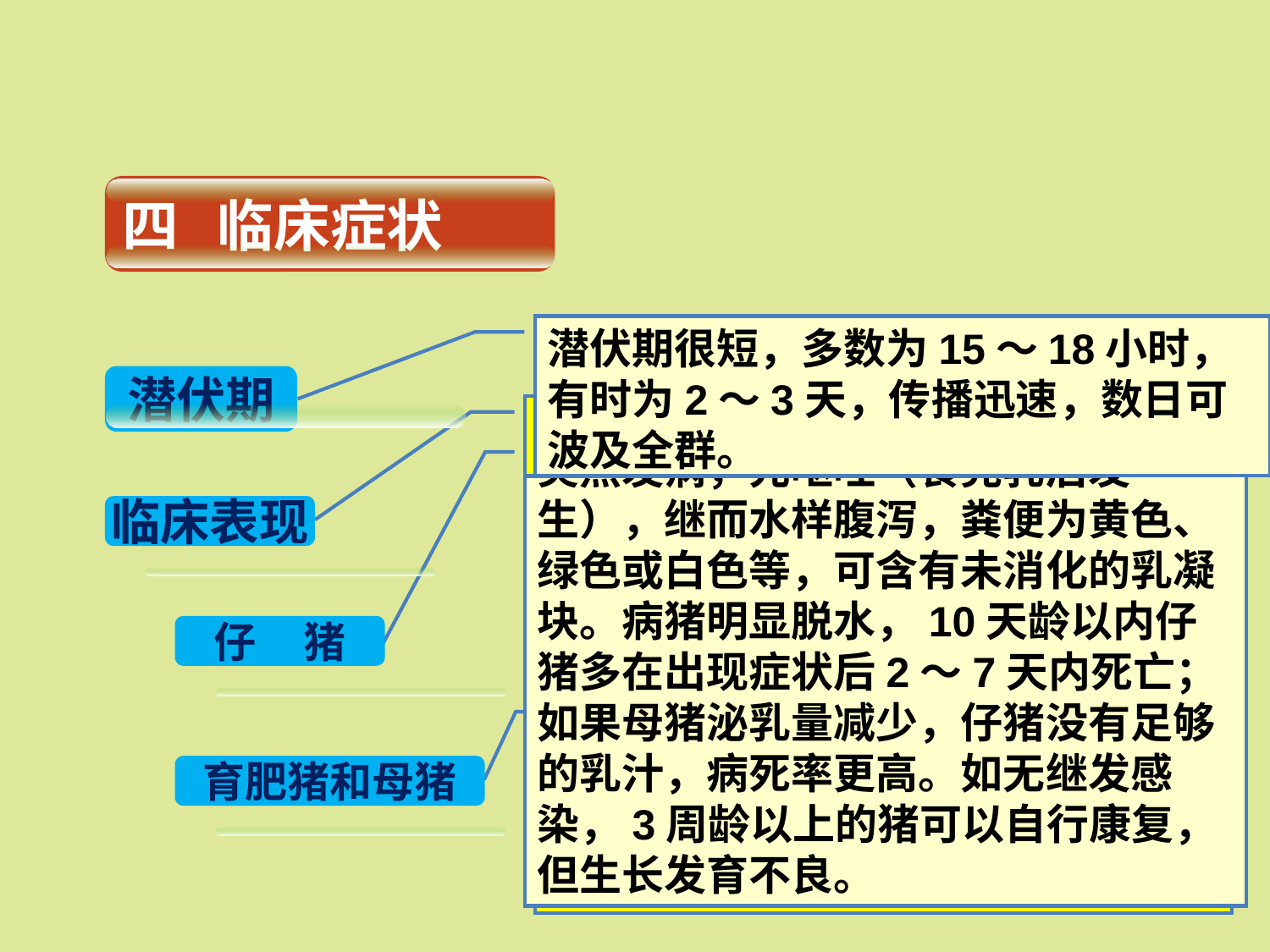

四   临床症状

潜伏期很短，多数为15～18小时，有时为2～3天，传播迅速，数日可波及全群。
潜伏期

分仔猪，育肥猪和母猪
突然发病，先呕吐（食完乳后发生），继而水样腹泻，粪便为黄色、绿色或白色等，可含有未消化的乳凝块。病猪明显脱水，10天龄以内仔猪多在出现症状后2～7天内死亡；如果母猪泌乳量减少，仔猪没有足够的乳汁，病死率更高。如无继发感染，3周龄以上的猪可以自行康复，但生长发育不良。
临床表现

仔     猪

症状较轻，通常只有一天或至数天的食欲不振，个别猪有呕吐、灰色褐色水样腹泻， 5～8天后腹泻停止，极少死亡。
育肥猪和母猪